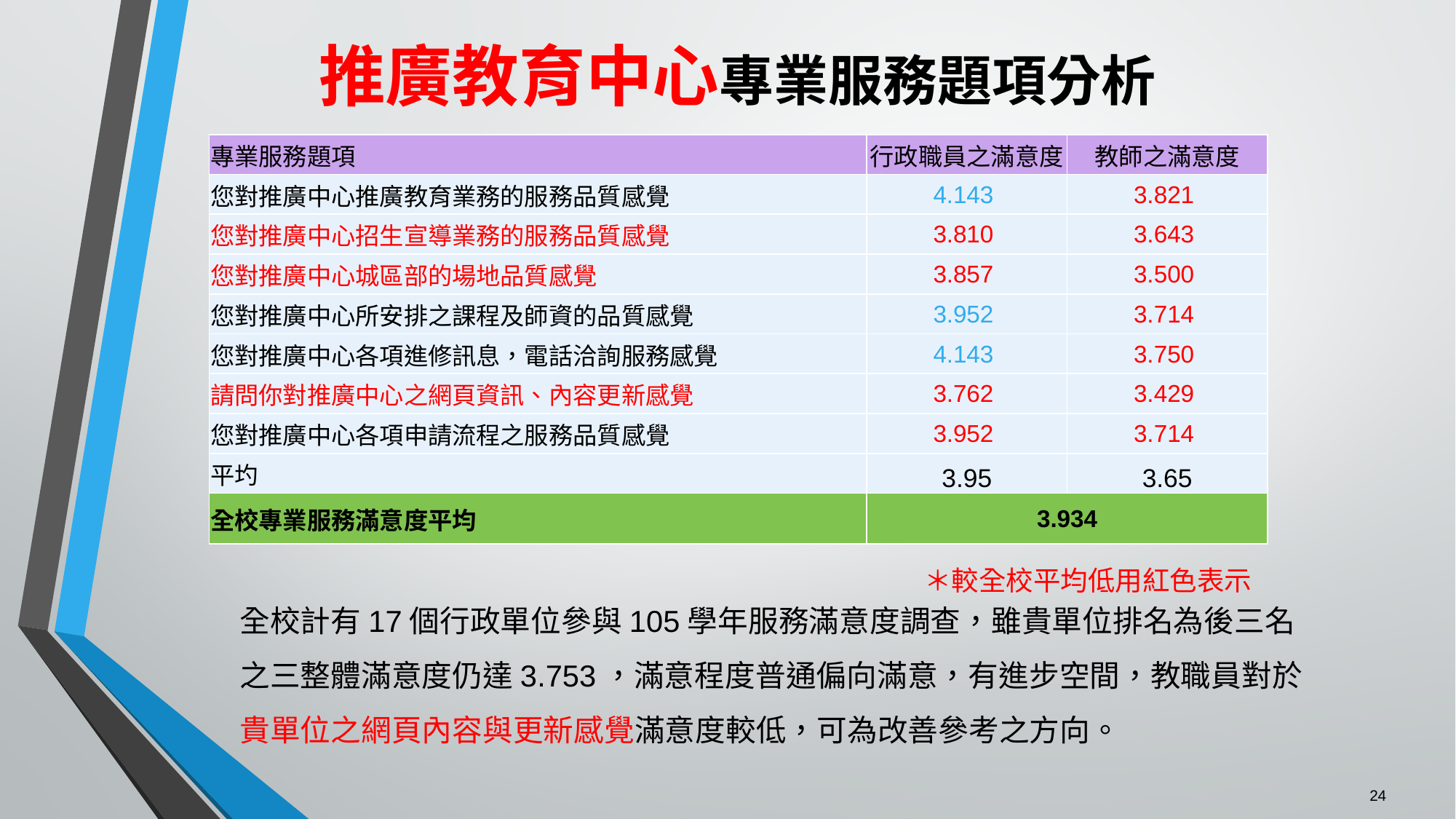

推廣教育中心專業服務題項分析
| 專業服務題項 | 行政職員之滿意度 | 教師之滿意度 |
| --- | --- | --- |
| 您對推廣中心推廣教育業務的服務品質感覺 | 4.143 | 3.821 |
| 您對推廣中心招生宣導業務的服務品質感覺 | 3.810 | 3.643 |
| 您對推廣中心城區部的場地品質感覺 | 3.857 | 3.500 |
| 您對推廣中心所安排之課程及師資的品質感覺 | 3.952 | 3.714 |
| 您對推廣中心各項進修訊息，電話洽詢服務感覺 | 4.143 | 3.750 |
| 請問你對推廣中心之網頁資訊、內容更新感覺 | 3.762 | 3.429 |
| 您對推廣中心各項申請流程之服務品質感覺 | 3.952 | 3.714 |
| 平圴 | 3.95 | 3.65 |
| 全校專業服務滿意度平均 | 3.934 |  |

全校計有17個行政單位參與105學年服務滿意度調查，雖貴單位排名為後三名之三整體滿意度仍達3.753，滿意程度普通偏向滿意，有進步空間，教職員對於貴單位之網頁內容與更新感覺滿意度較低，可為改善參考之方向。
＊較全校平均低用紅色表示
24